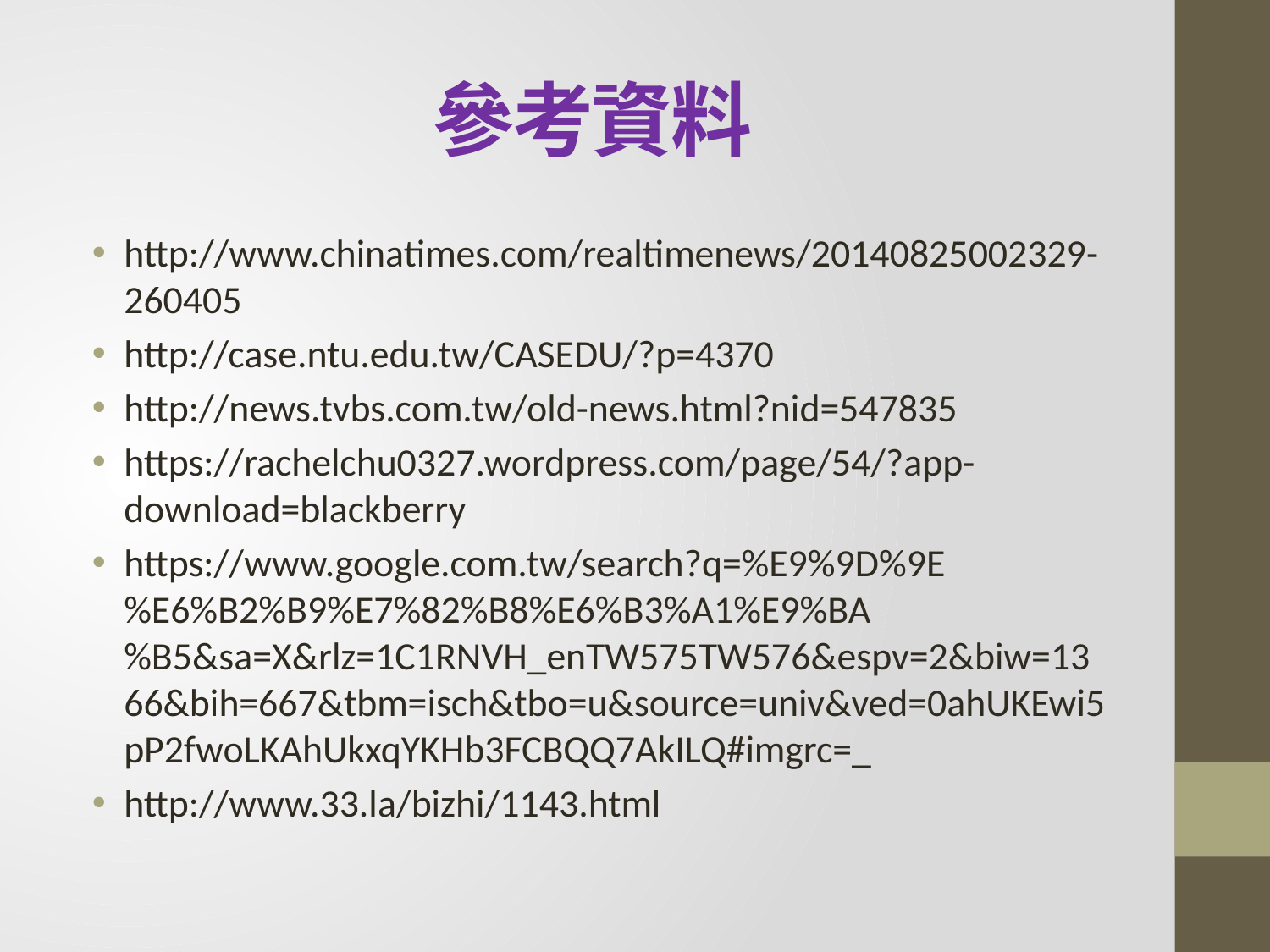

# 參考資料
http://www.chinatimes.com/realtimenews/20140825002329-260405
http://case.ntu.edu.tw/CASEDU/?p=4370
http://news.tvbs.com.tw/old-news.html?nid=547835
https://rachelchu0327.wordpress.com/page/54/?app-download=blackberry
https://www.google.com.tw/search?q=%E9%9D%9E%E6%B2%B9%E7%82%B8%E6%B3%A1%E9%BA%B5&sa=X&rlz=1C1RNVH_enTW575TW576&espv=2&biw=1366&bih=667&tbm=isch&tbo=u&source=univ&ved=0ahUKEwi5pP2fwoLKAhUkxqYKHb3FCBQQ7AkILQ#imgrc=_
http://www.33.la/bizhi/1143.html